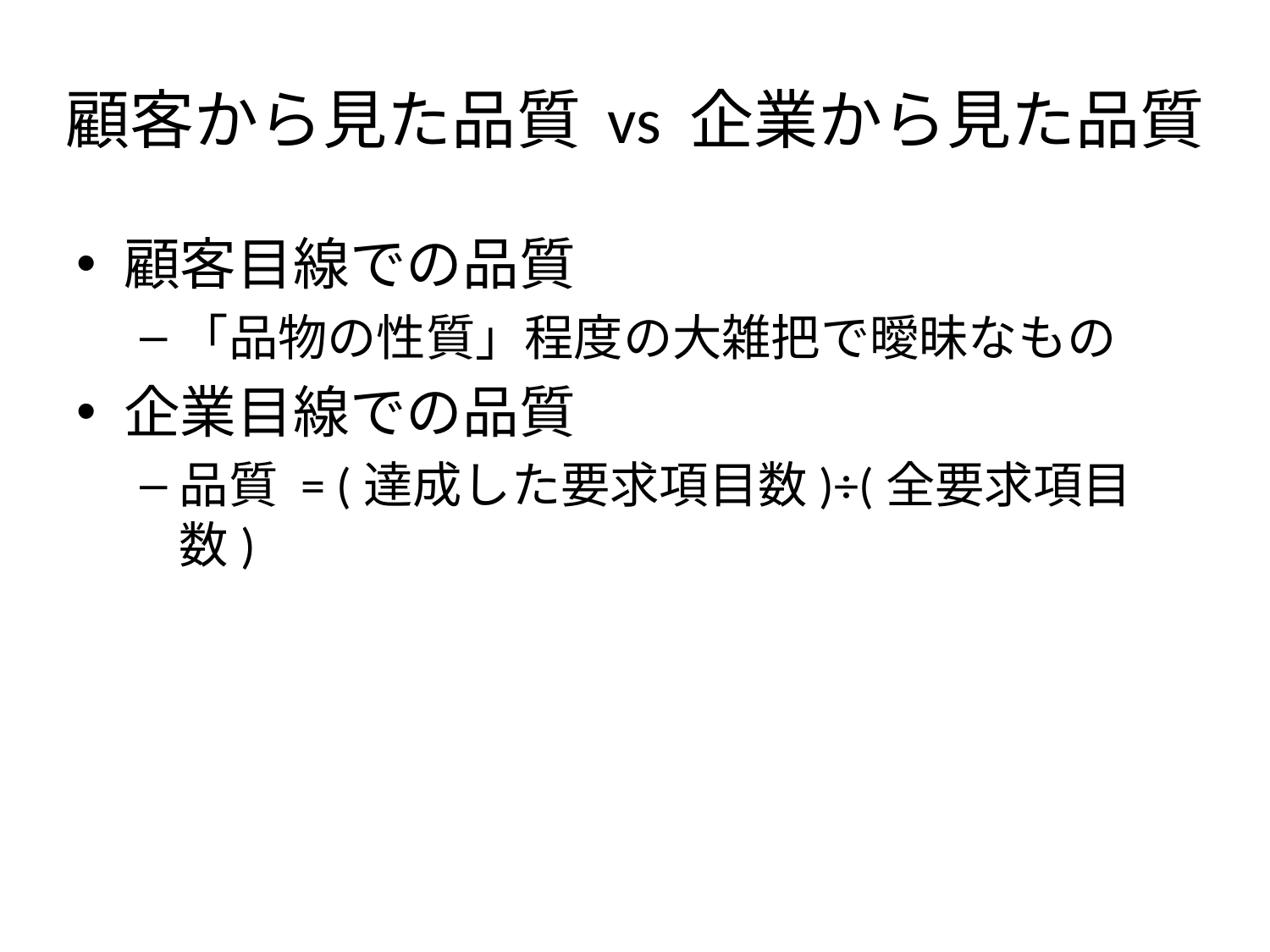

# 顧客から見た品質 vs 企業から見た品質
顧客目線での品質
「品物の性質」程度の大雑把で曖昧なもの
企業目線での品質
品質 = (達成した要求項目数)÷(全要求項目数)